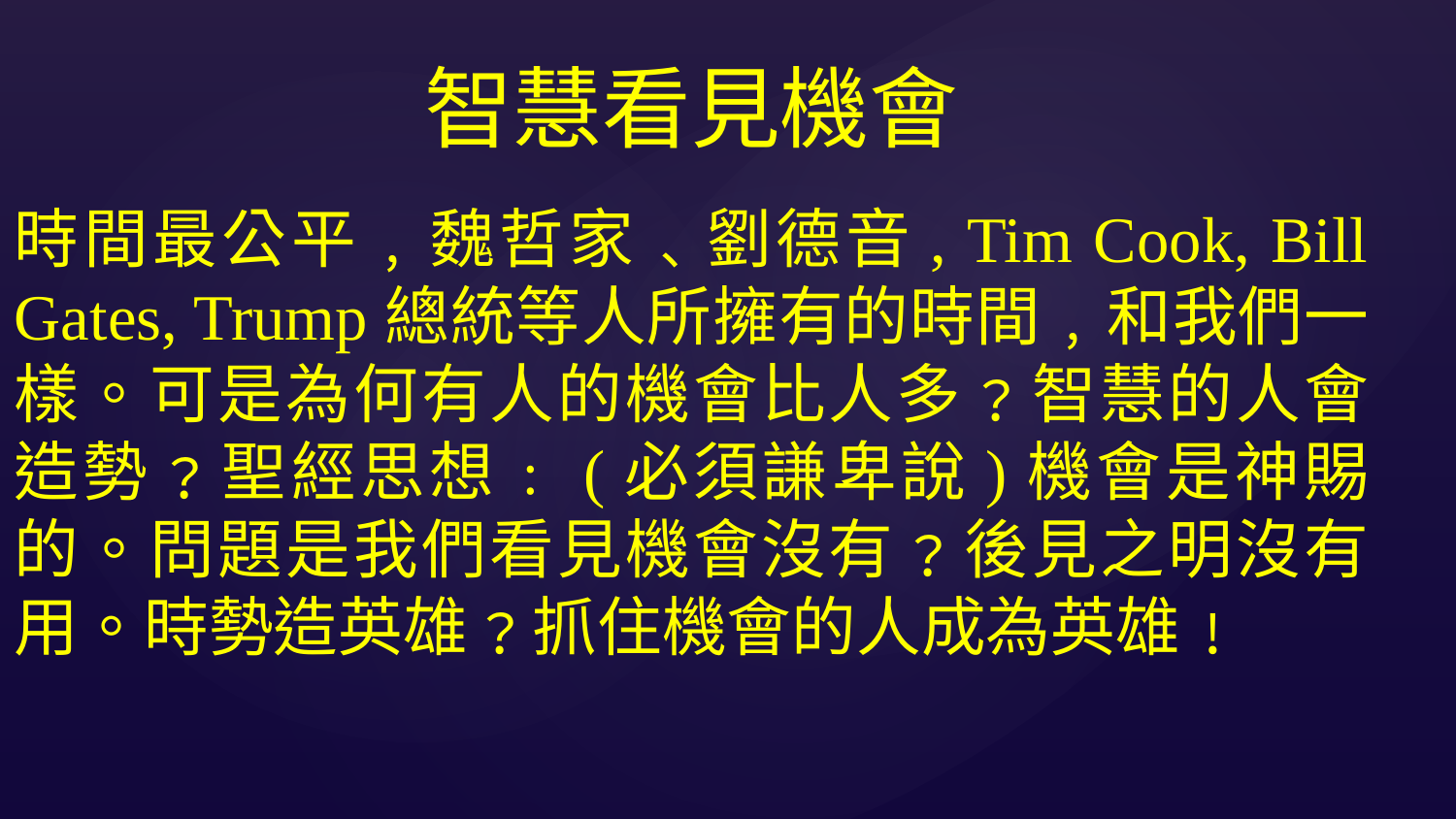

智慧看見機會

時間最公平﹐魏哲家﹑劉德音, Tim Cook, Bill Gates, Trump總統等人所擁有的時間﹐和我們一樣。可是為何有人的機會比人多﹖智慧的人會造勢﹖聖經思想﹕(必須謙卑說)機會是神賜的。問題是我們看見機會沒有﹖後見之明沒有用。時勢造英雄﹖抓住機會的人成為英雄﹗